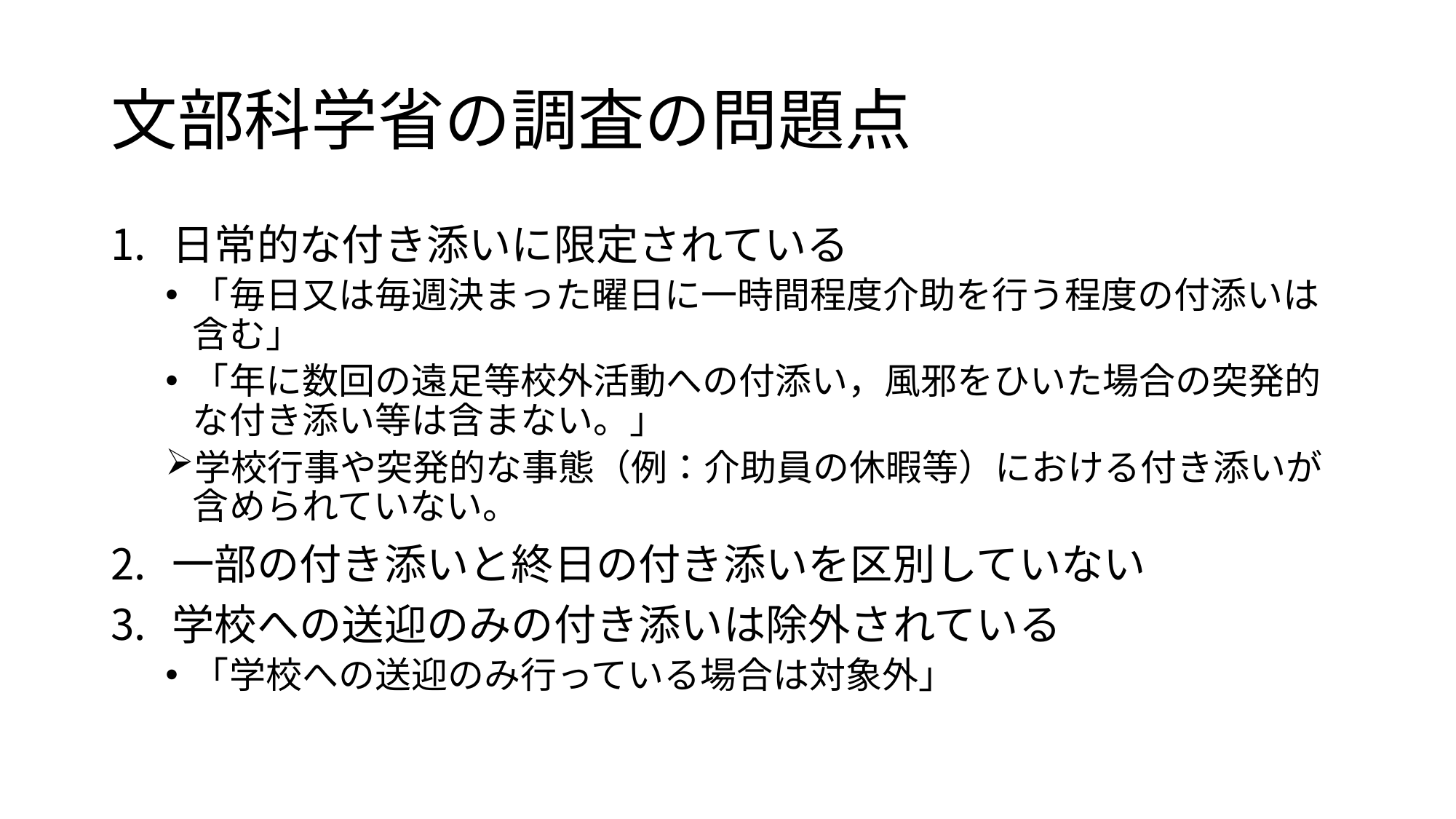

# 文部科学省の調査の問題点
日常的な付き添いに限定されている
「毎日又は毎週決まった曜日に一時間程度介助を行う程度の付添いは含む」
「年に数回の遠足等校外活動への付添い，風邪をひいた場合の突発的な付き添い等は含まない。」
学校行事や突発的な事態（例：介助員の休暇等）における付き添いが含められていない。
一部の付き添いと終日の付き添いを区別していない
学校への送迎のみの付き添いは除外されている
「学校への送迎のみ行っている場合は対象外」